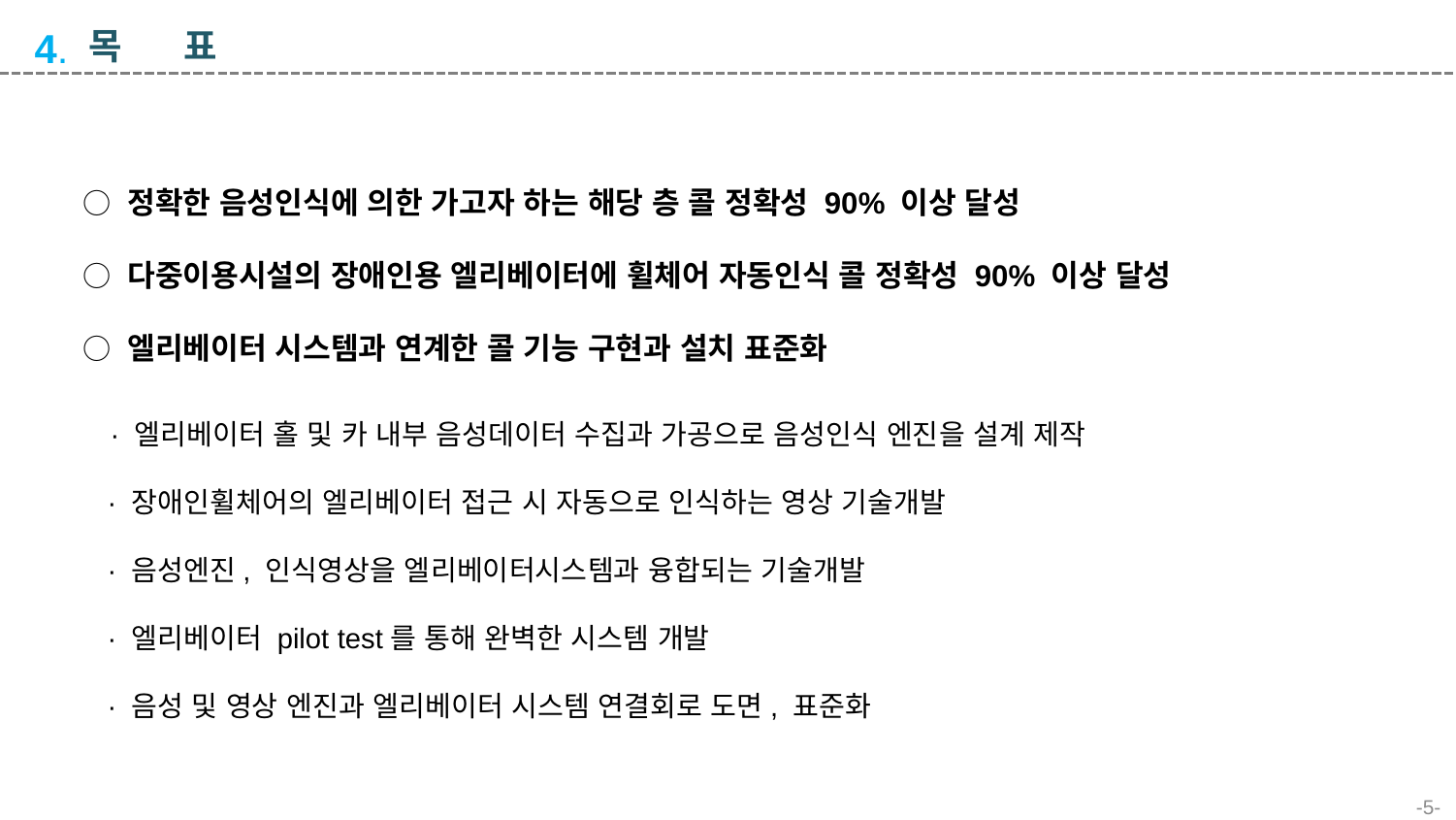

4.
목      표
○ 정확한 음성인식에 의한 가고자 하는 해당 층 콜 정확성 90% 이상 달성
○ 다중이용시설의 장애인용 엘리베이터에 휠체어 자동인식 콜 정확성 90% 이상 달성
○ 엘리베이터 시스템과 연계한 콜 기능 구현과 설치 표준화
    · 엘리베이터 홀 및 카 내부 음성데이터 수집과 가공으로 음성인식 엔진을 설계 제작
   · 장애인휠체어의 엘리베이터 접근 시 자동으로 인식하는 영상 기술개발
   · 음성엔진, 인식영상을 엘리베이터시스템과 융합되는 기술개발
   · 엘리베이터 pilot test를 통해 완벽한 시스템 개발
   · 음성 및 영상 엔진과 엘리베이터 시스템 연결회로 도면, 표준화
-5-